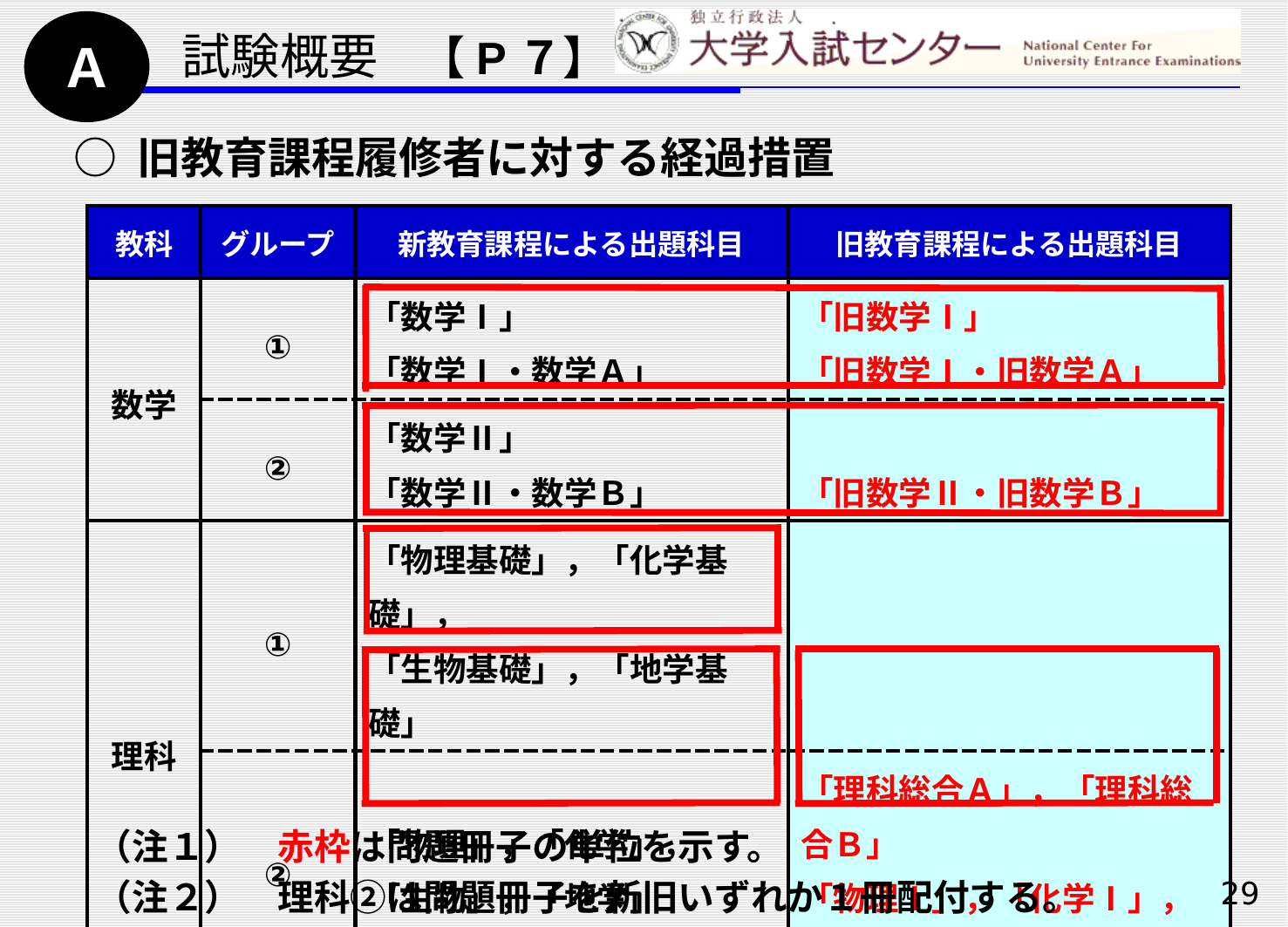

試験概要　【P７】
Ａ
○ 旧教育課程履修者に対する経過措置
| 教科 | グループ | 新教育課程による出題科目 | 旧教育課程による出題科目 |
| --- | --- | --- | --- |
| 数学 | ① | 「数学Ⅰ」 「数学Ⅰ・数学Ａ」 | 「旧数学Ⅰ」 「旧数学Ⅰ・旧数学Ａ」 |
|  | ② | 「数学Ⅱ」 「数学Ⅱ・数学Ｂ」 | 「旧数学Ⅱ・旧数学Ｂ」 |
| 理科 | ① | 「物理基礎」，「化学基礎」， 「生物基礎」，「地学基礎」 |  |
|  | ② | 「物理」，「化学」， 「生物」，「地学」 | 「理科総合Ａ」，「理科総合Ｂ」 「物理Ⅰ」，「化学Ⅰ」， 「生物Ⅰ」，「地学Ⅰ」 |
（注１）　赤枠は問題冊子の単位を示す。
（注２）　理科②は問題冊子を新旧いずれか１冊配付する。
29